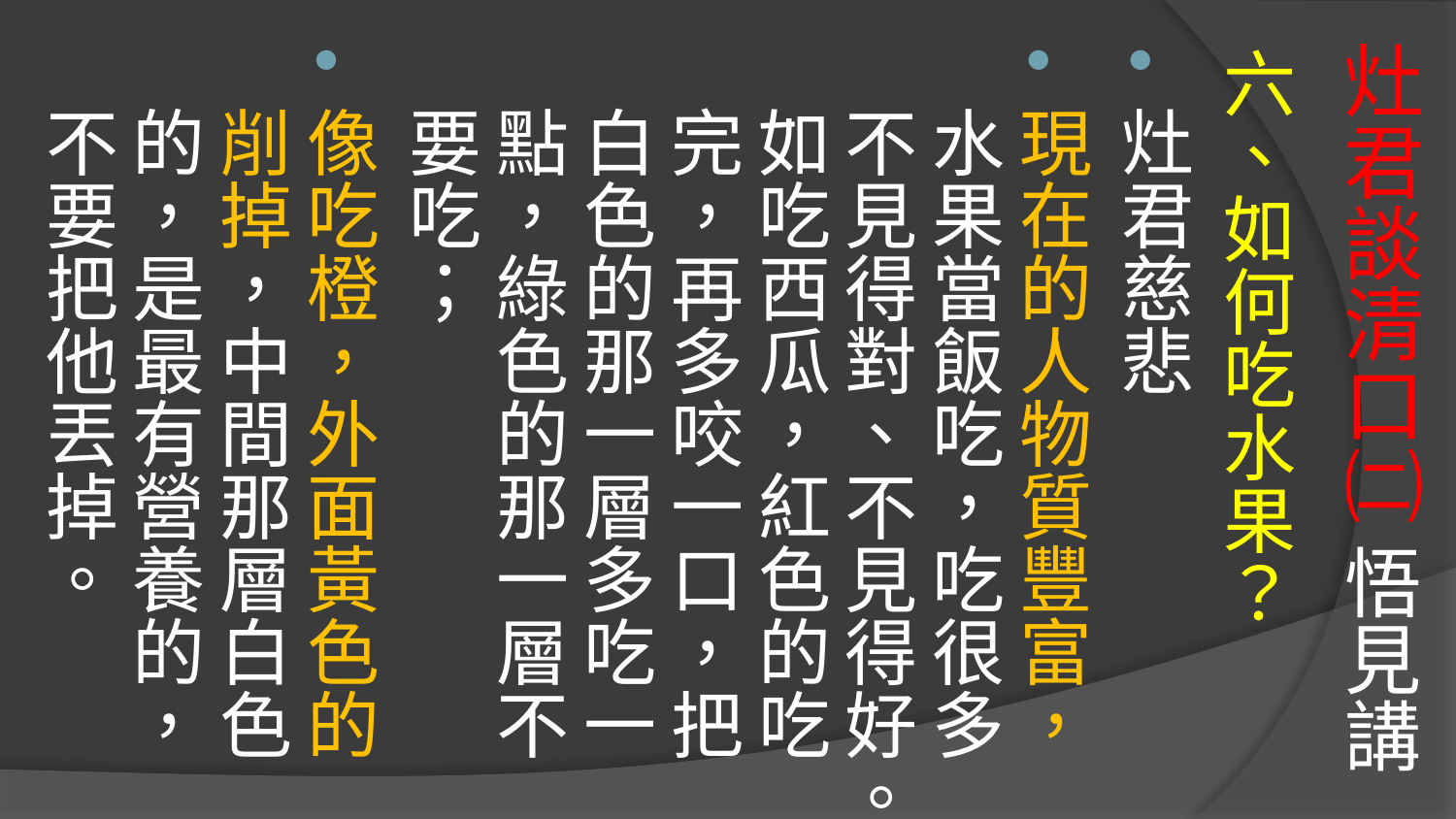

# 灶君談清口㈡ 悟見講
六、如何吃水果？
灶君慈悲
現在的人物質豐富，水果當飯吃，吃很多不見得對、不見得好。如吃西瓜，紅色的吃完，再多咬一口，把白色的那一層多吃一點，綠色的那一層不要吃；
像吃橙，外面黃色的削掉，中間那層白色的，是最有營養的，不要把他丟掉。